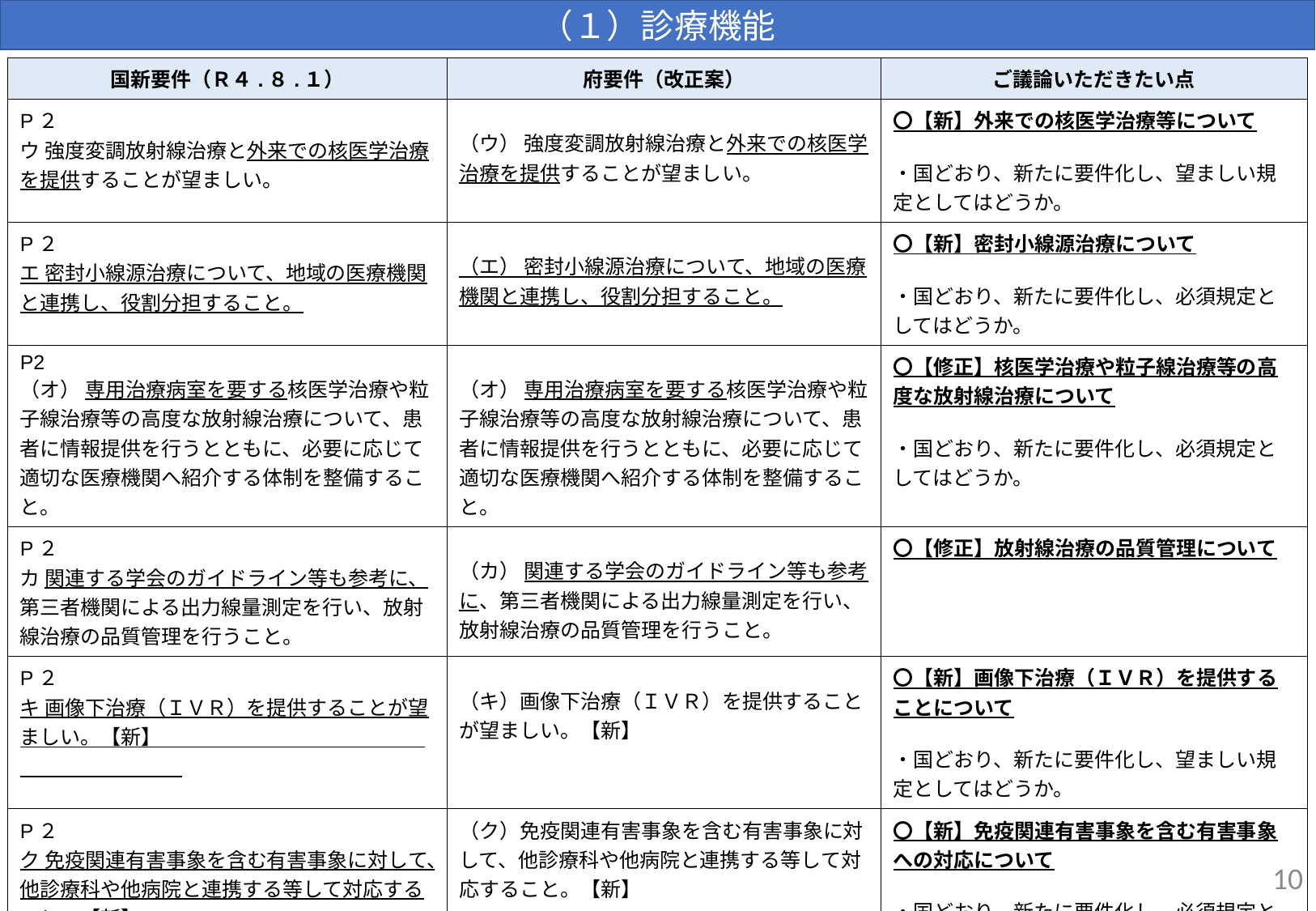

（１）診療機能
| 国新要件（Ｒ４.８.１） | 府要件（改正案） | ご議論いただきたい点 |
| --- | --- | --- |
| P２ ウ 強度変調放射線治療と外来での核医学治療を提供することが望ましい。 | （ウ） 強度変調放射線治療と外来での核医学治療を提供することが望ましい。 | 〇【新】外来での核医学治療等について ・国どおり、新たに要件化し、望ましい規定としてはどうか。 |
| P２ エ 密封小線源治療について、地域の医療機関と連携し、役割分担すること。 | （エ） 密封小線源治療について、地域の医療機関と連携し、役割分担すること。 | 〇【新】密封小線源治療について ・国どおり、新たに要件化し、必須規定としてはどうか。 |
| P2 （オ） 専用治療病室を要する核医学治療や粒子線治療等の高度な放射線治療について、患者に情報提供を行うとともに、必要に応じて適切な医療機関へ紹介する体制を整備すること。 | （オ） 専用治療病室を要する核医学治療や粒子線治療等の高度な放射線治療について、患者に情報提供を行うとともに、必要に応じて適切な医療機関へ紹介する体制を整備すること。 | 〇【修正】核医学治療や粒子線治療等の高度な放射線治療について ・国どおり、新たに要件化し、必須規定としてはどうか。 |
| P２ カ 関連する学会のガイドライン等も参考に、第三者機関による出力線量測定を行い、放射線治療の品質管理を行うこと。 | （カ） 関連する学会のガイドライン等も参考に、第三者機関による出力線量測定を行い、放射線治療の品質管理を行うこと。 | 〇【修正】放射線治療の品質管理について |
| P２ キ 画像下治療（ＩＶＲ）を提供することが望ましい。【新】 | （キ）画像下治療（ＩＶＲ）を提供することが望ましい。【新】 | 〇【新】画像下治療（ＩＶＲ）を提供することについて ・国どおり、新たに要件化し、望ましい規定としてはどうか。 |
| P２ ク 免疫関連有害事象を含む有害事象に対して、他診療科や他病院と連携する等して対応すること。【新】 | （ク）免疫関連有害事象を含む有害事象に対して、他診療科や他病院と連携する等して対応すること。【新】 | 〇【新】免疫関連有害事象を含む有害事象への対応について ・国どおり、新たに要件化し、必須規定としてはどうか。 |
10